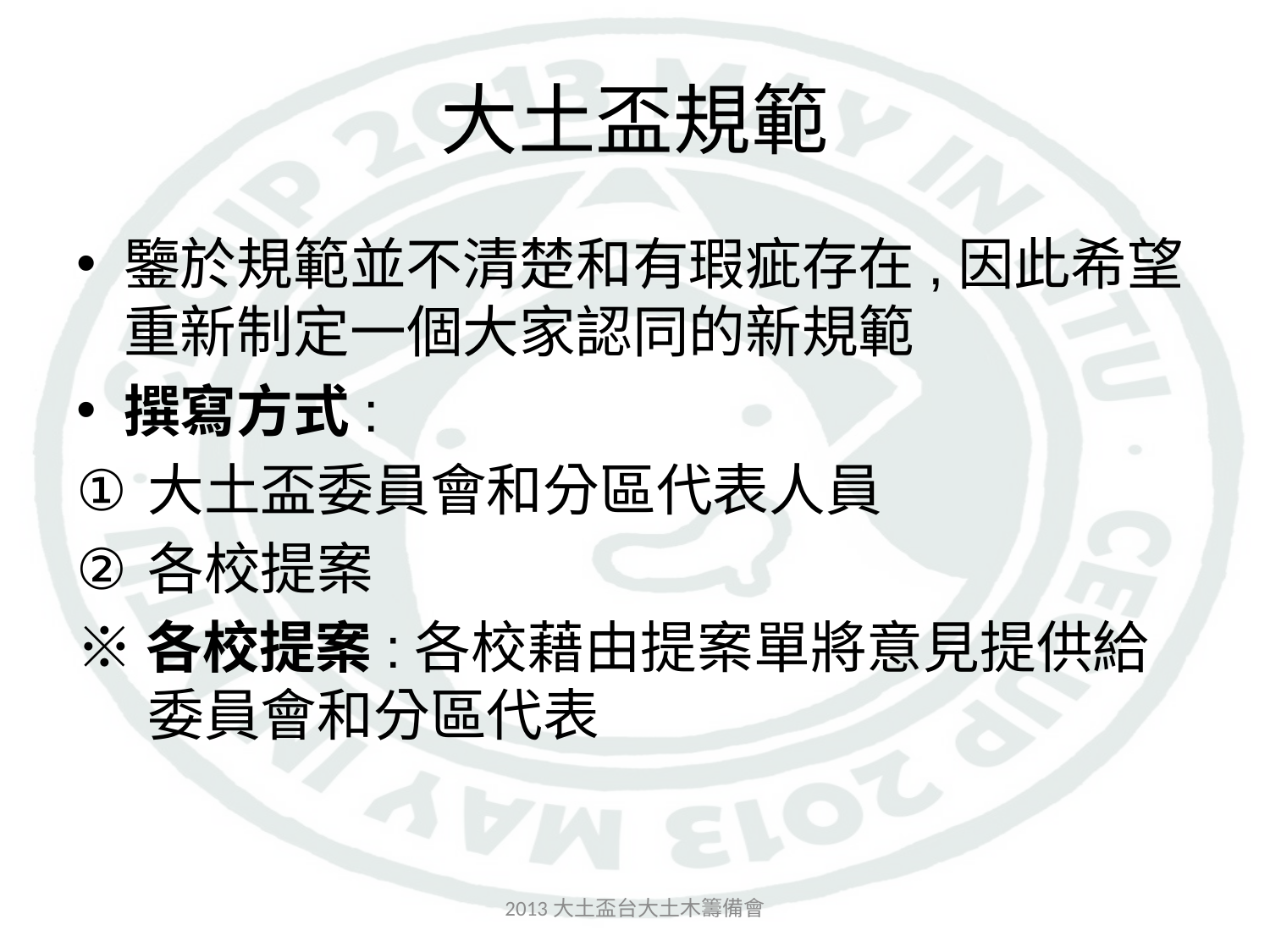

# 大土盃規範
鑒於規範並不清楚和有瑕疵存在,因此希望重新制定一個大家認同的新規範
撰寫方式:
大土盃委員會和分區代表人員
各校提案
※各校提案:各校藉由提案單將意見提供給委員會和分區代表

2013大土盃台大土木籌備會